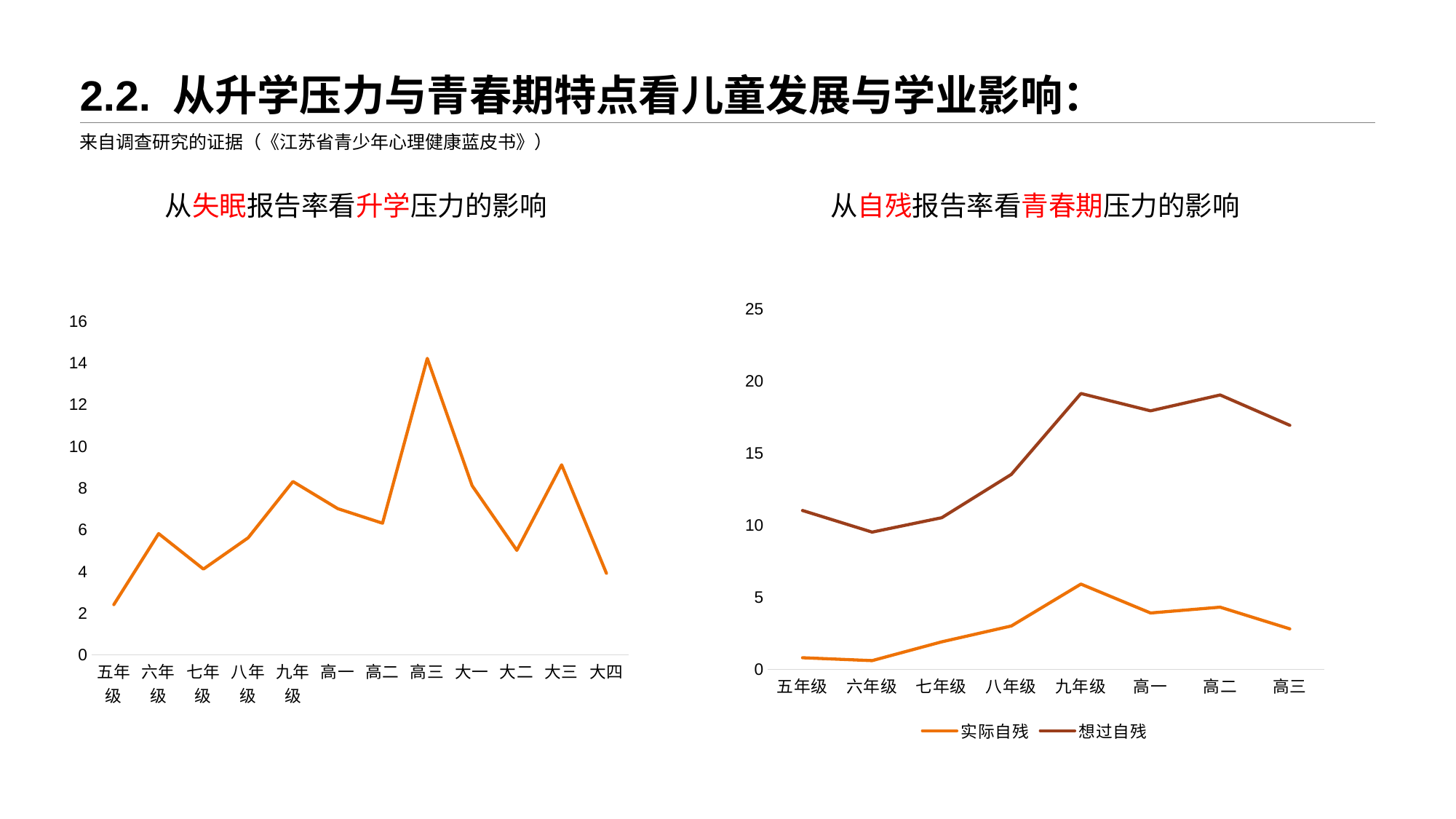

2.2. 从升学压力与青春期特点看儿童发展与学业影响：
来自调查研究的证据（《江苏省青少年心理健康蓝皮书》）
从失眠报告率看升学压力的影响
《江苏省青少年心理健康蓝皮书》
从自残报告率看青春期压力的影响
《江苏省青少年心理健康蓝皮书》

### Chart

| Category | 系列 1 | 列2 | 列3 |
|---|---|---|---|
| 五年级 | 2.4 | None | None |
| 六年级 | 5.8 | None | None |
| 七年级 | 4.1 | None | None |
| 八年级 | 5.6 | None | None |
| 九年级 | 8.3 | None | None |
| 高一 | 7.0 | None | None |
| 高二 | 6.3 | None | None |
| 高三 | 14.2 | None | None |
| 大一 | 8.1 | None | None |
| 大二 | 5.0 | None | None |
| 大三 | 9.1 | None | None |
| 大四 | 3.9 | None | None |

### Chart

| Category | 实际自残 | 想过自残 |
|---|---|---|
| 五年级 | 0.8 | 11.0 |
| 六年级 | 0.6 | 9.5 |
| 七年级 | 1.9 | 10.5 |
| 八年级 | 3.0 | 13.5 |
| 九年级 | 5.9 | 19.1 |
| 高一 | 3.9 | 17.9 |
| 高二 | 4.3 | 19.0 |
| 高三 | 2.8 | 16.9 |